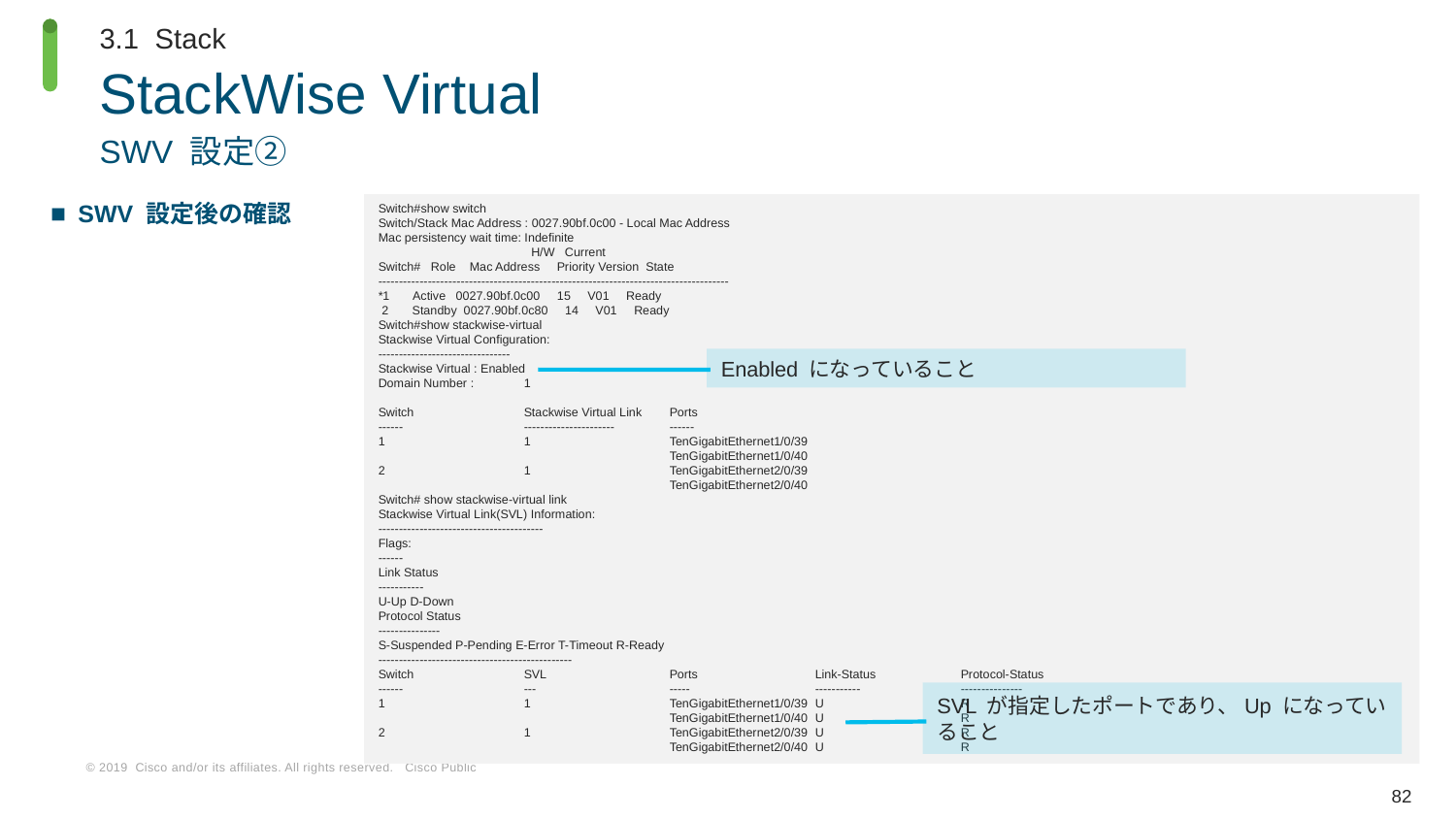

3.1  Stack
# StackWise Virtual
SWV 設定②
SWV 設定後の確認
Switch#show switch
Switch/Stack Mac Address : 0027.90bf.0c00 - Local Mac Address
Mac persistency wait time: Indefinite
                                             H/W   Current
Switch#   Role    Mac Address     Priority Version  State
-------------------------------------------------------------------------------------
*1       Active   0027.90bf.0c00     15     V01     Ready
 2       Standby  0027.90bf.0c80     14     V01     Ready
Switch#show stackwise-virtual
Stackwise Virtual Configuration:
--------------------------------
Stackwise Virtual : Enabled
Domain Number :	1

Switch	Stackwise Virtual Link	Ports
------	----------------------	------
1    	1                   	TenGigabitEthernet1/0/39
      	                      	TenGigabitEthernet1/0/40
2    	1                   	TenGigabitEthernet2/0/39
      	                      	TenGigabitEthernet2/0/40
Switch# show stackwise-virtual link
Stackwise Virtual Link(SVL) Information:
----------------------------------------
Flags:
------
Link Status
-----------
U-Up D-Down
Protocol Status
---------------
S-Suspended P-Pending E-Error T-Timeout R-Ready
-----------------------------------------------
Switch	SVL	Ports                    	Link-Status	Protocol-Status
------	---	-----                    	-----------	---------------
1    	1	TenGigabitEthernet1/0/39  	U          	R
      	   	TenGigabitEthernet1/0/40  	U          	R
2    	1	TenGigabitEthernet2/0/39  	U          	R
      	   	TenGigabitEthernet2/0/40  	U          	R

Enabled になっていること
SVL が指定したポートであり、Up になっていること
82